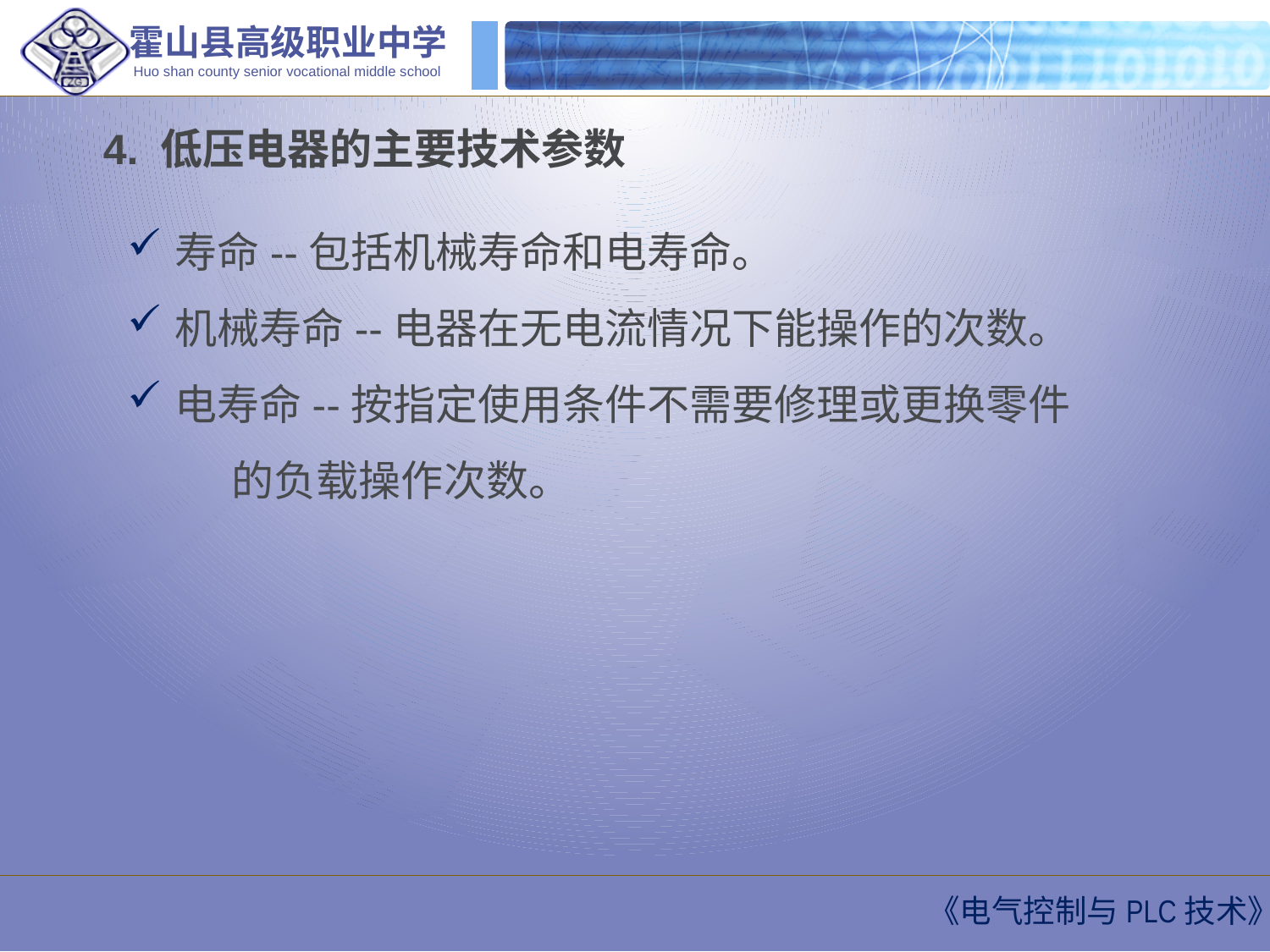

4. 低压电器的主要技术参数
寿命--包括机械寿命和电寿命。
机械寿命--电器在无电流情况下能操作的次数。
电寿命--按指定使用条件不需要修理或更换零件            的负载操作次数。